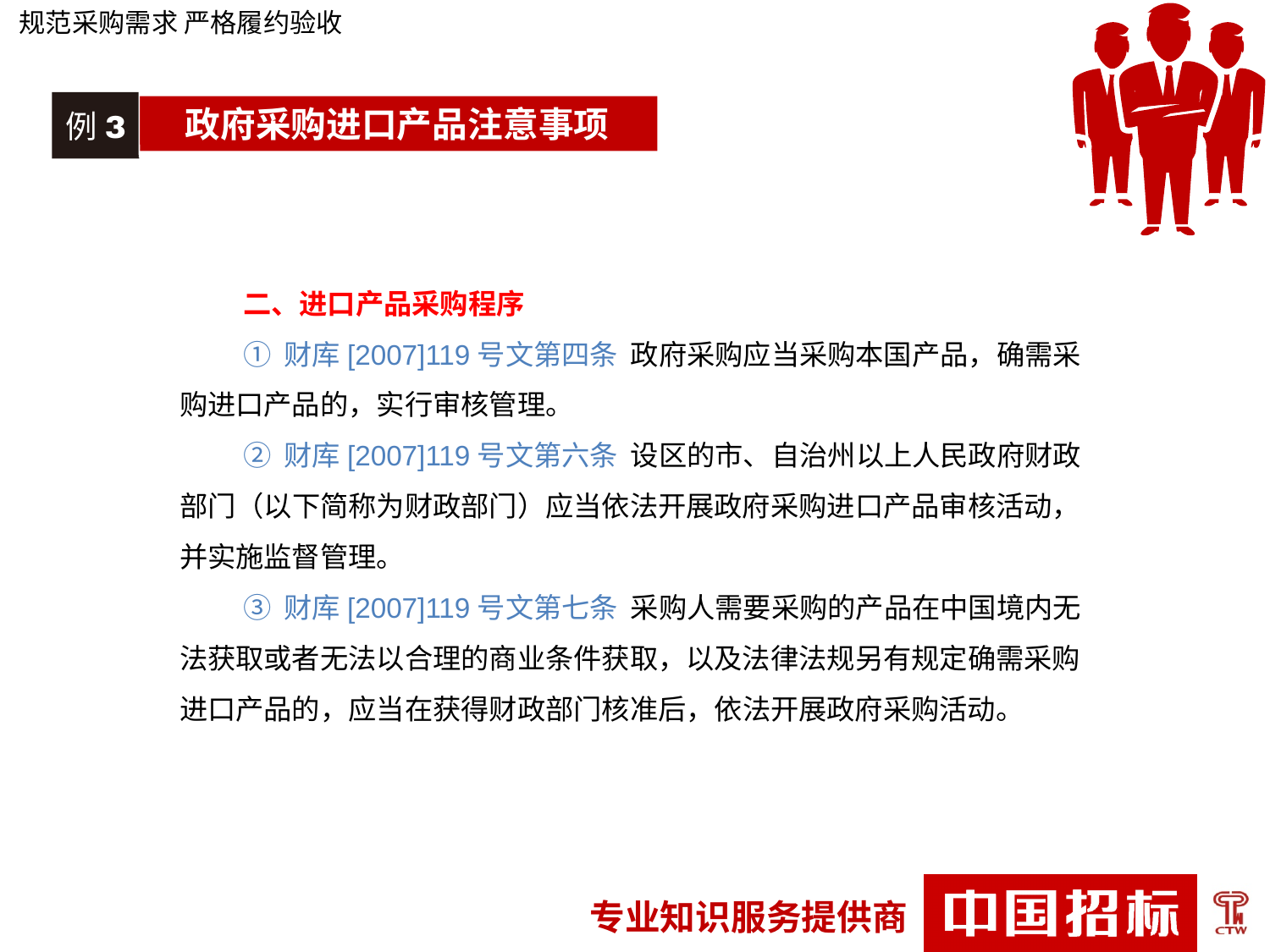

规范采购需求 严格履约验收

例3
政府采购进口产品注意事项
二、进口产品采购程序
① 财库[2007]119号文第四条  政府采购应当采购本国产品，确需采购进口产品的，实行审核管理。
② 财库[2007]119号文第六条  设区的市、自治州以上人民政府财政部门（以下简称为财政部门）应当依法开展政府采购进口产品审核活动，并实施监督管理。
③ 财库[2007]119号文第七条  采购人需要采购的产品在中国境内无法获取或者无法以合理的商业条件获取，以及法律法规另有规定确需采购进口产品的，应当在获得财政部门核准后，依法开展政府采购活动。